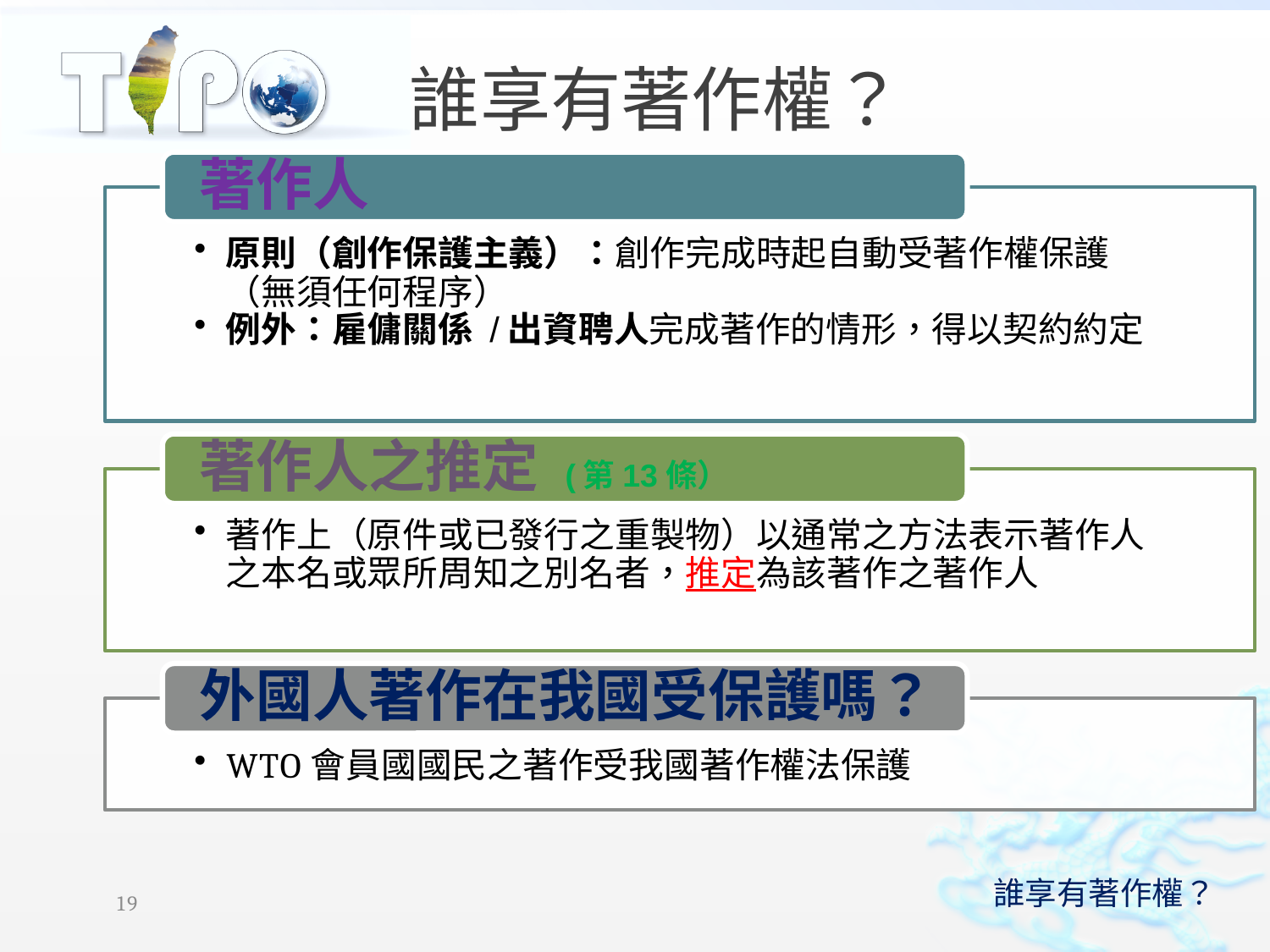

# 誰享有著作權？
原則（創作保護主義）：創作完成時起自動受著作權保護（無須任何程序）
例外：雇傭關係 /出資聘人完成著作的情形，得以契約約定
著作人
著作上（原件或已發行之重製物）以通常之方法表示著作人之本名或眾所周知之別名者，推定為該著作之著作人
著作人之推定 (第13條）
WTO會員國國民之著作受我國著作權法保護
外國人著作在我國受保護嗎？
誰享有著作權？
19